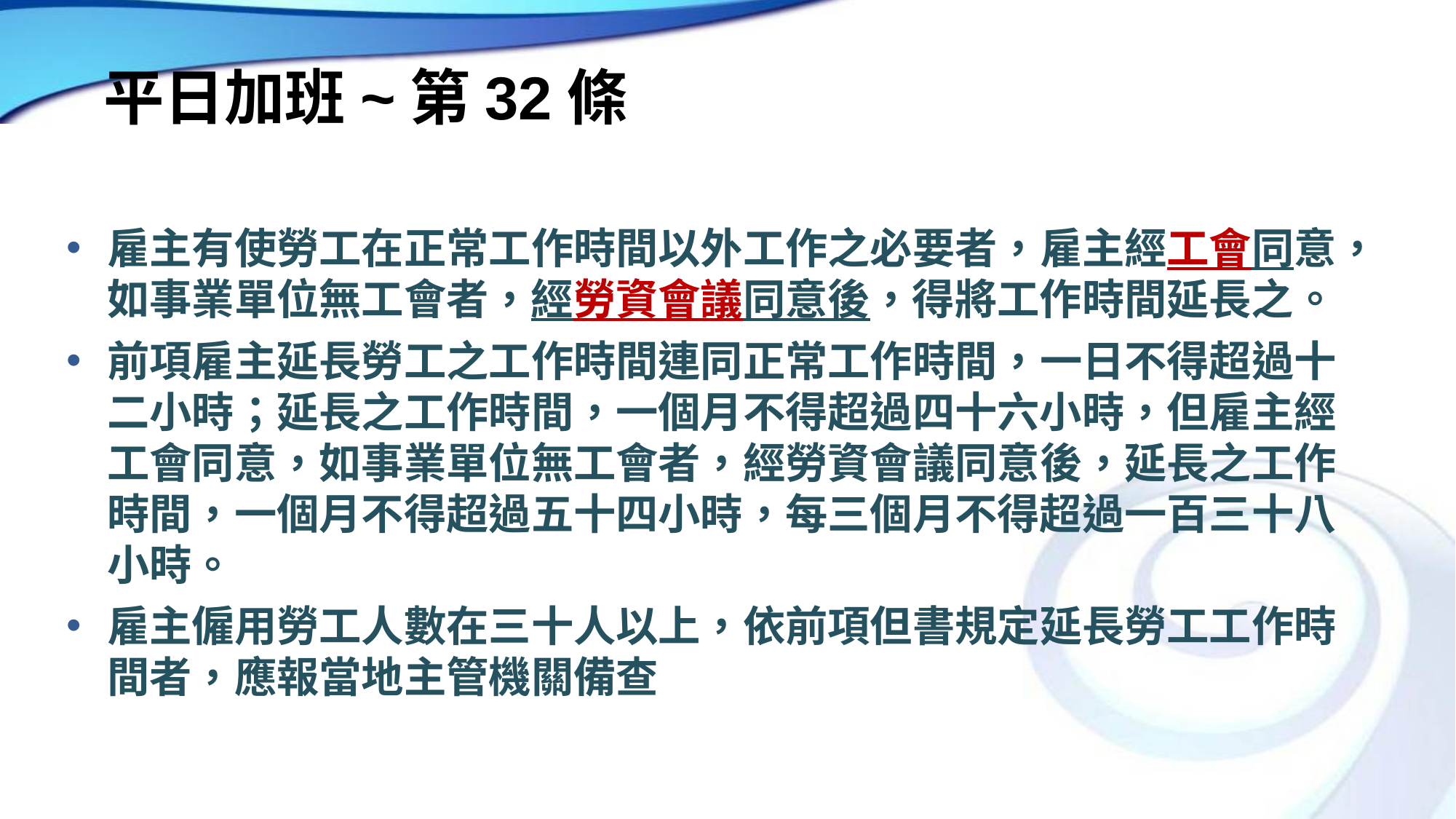

# 平日加班~第32條
雇主有使勞工在正常工作時間以外工作之必要者，雇主經工會同意，如事業單位無工會者，經勞資會議同意後，得將工作時間延長之。
前項雇主延長勞工之工作時間連同正常工作時間，一日不得超過十二小時；延長之工作時間，一個月不得超過四十六小時，但雇主經工會同意，如事業單位無工會者，經勞資會議同意後，延長之工作時間，一個月不得超過五十四小時，每三個月不得超過一百三十八小時。
雇主僱用勞工人數在三十人以上，依前項但書規定延長勞工工作時間者，應報當地主管機關備查